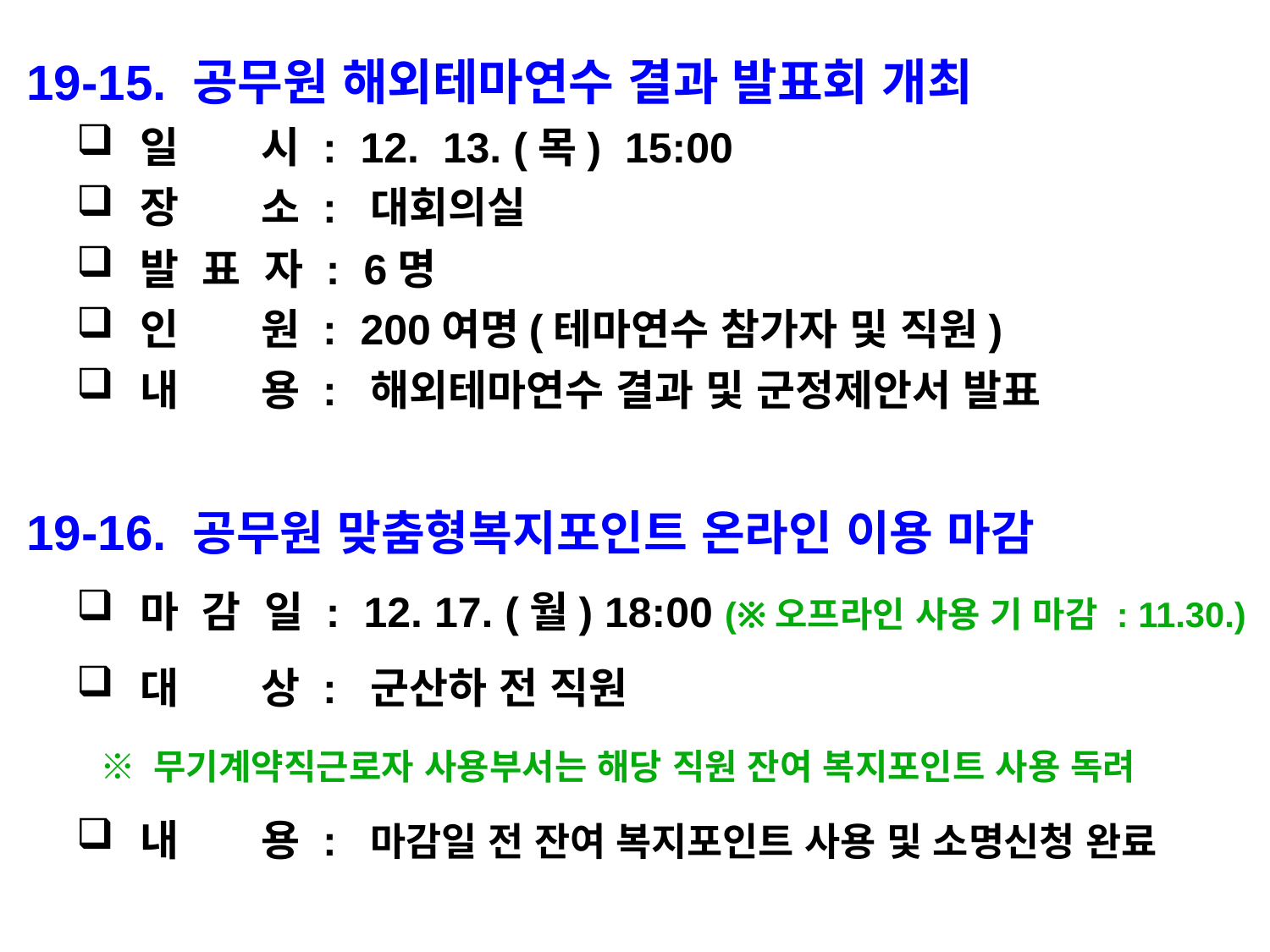

19-15. 공무원 해외테마연수 결과 발표회 개최
일       시 :  12.  13. (목)  15:00
장       소 :  대회의실
발  표  자 :  6명
인       원 :  200여명(테마연수 참가자 및 직원)
내       용 :  해외테마연수 결과 및 군정제안서 발표

 19-16. 공무원 맞춤형복지포인트 온라인 이용 마감
마  감  일 :  12. 17. (월) 18:00 (※오프라인 사용 기 마감 : 11.30.)
대       상 :  군산하 전 직원
  ※ 무기계약직근로자 사용부서는 해당 직원 잔여 복지포인트 사용 독려
내       용 :  마감일 전 잔여 복지포인트 사용 및 소명신청 완료